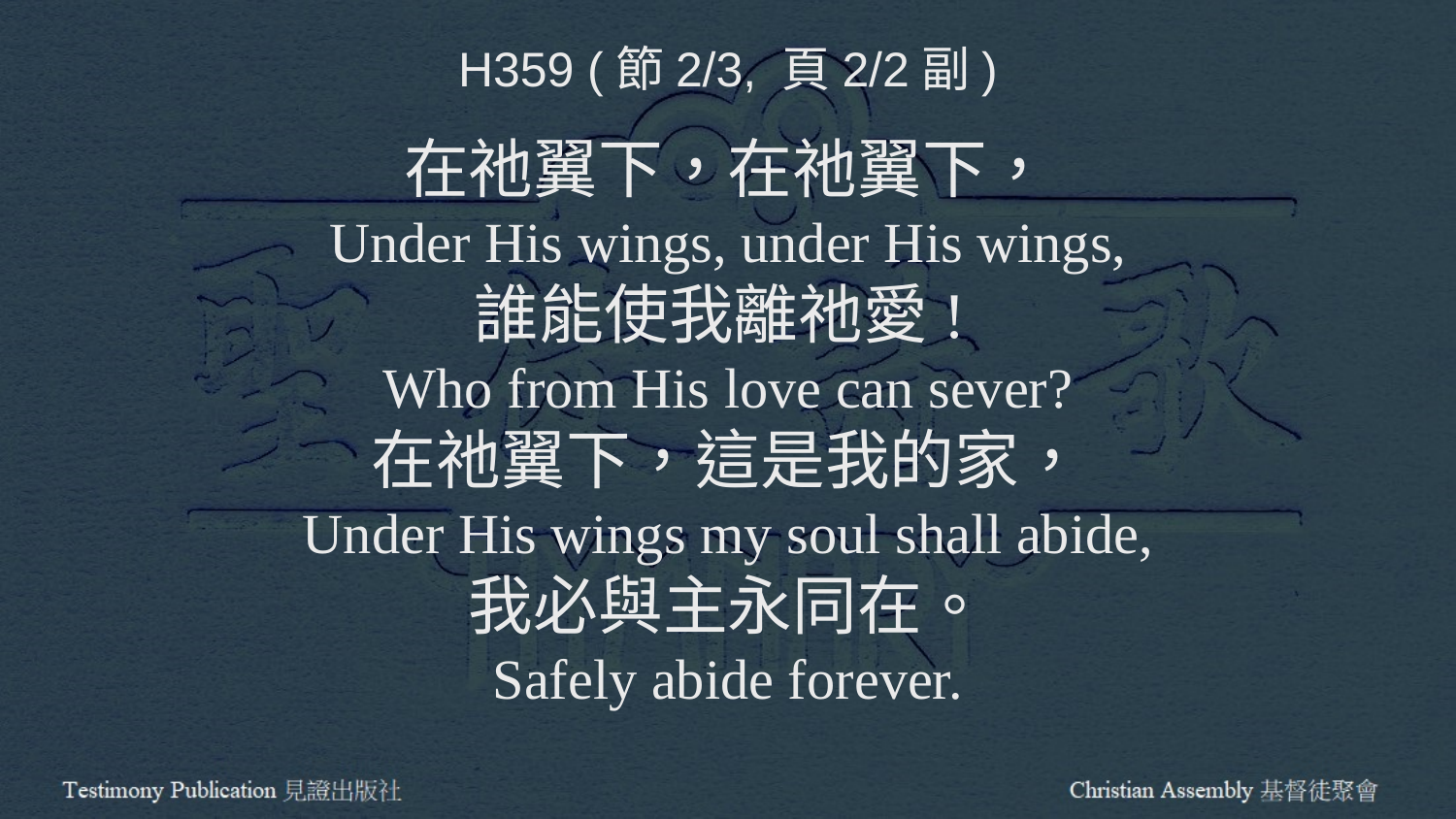

H359 (節2/3, 頁2/2副)

在祂翼下，在祂翼下，
Under His wings, under His wings,
誰能使我離祂愛!
Who from His love can sever?
在祂翼下，這是我的家，
Under His wings my soul shall abide,
我必與主永同在。
Safely abide forever.